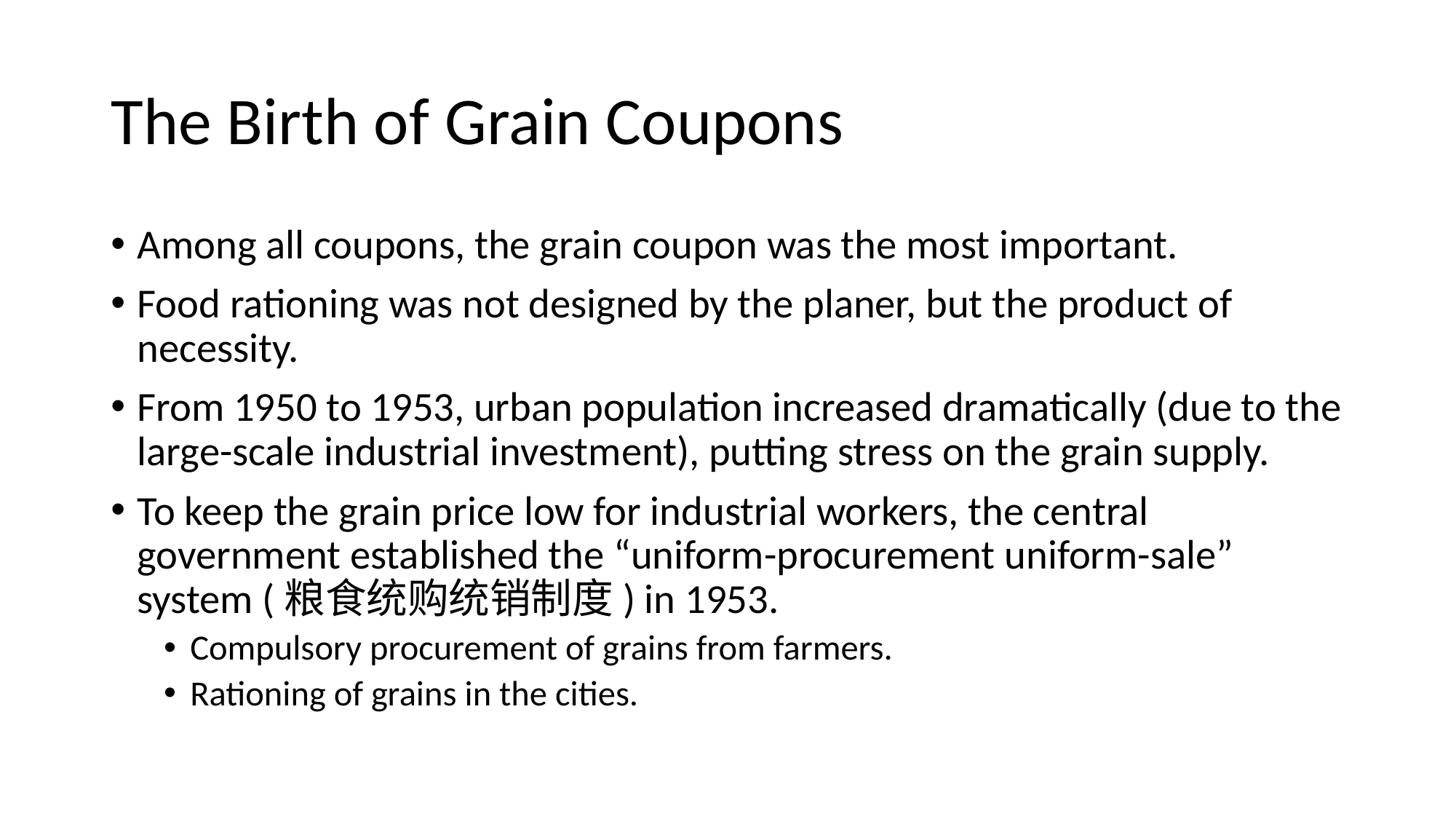

# The Birth of Grain Coupons
Among all coupons, the grain coupon was the most important.
Food rationing was not designed by the planer, but the product of necessity.
From 1950 to 1953, urban population increased dramatically (due to the large-scale industrial investment), putting stress on the grain supply.
To keep the grain price low for industrial workers, the central government established the “uniform-procurement uniform-sale” system (粮食统购统销制度) in 1953.
Compulsory procurement of grains from farmers.
Rationing of grains in the cities.